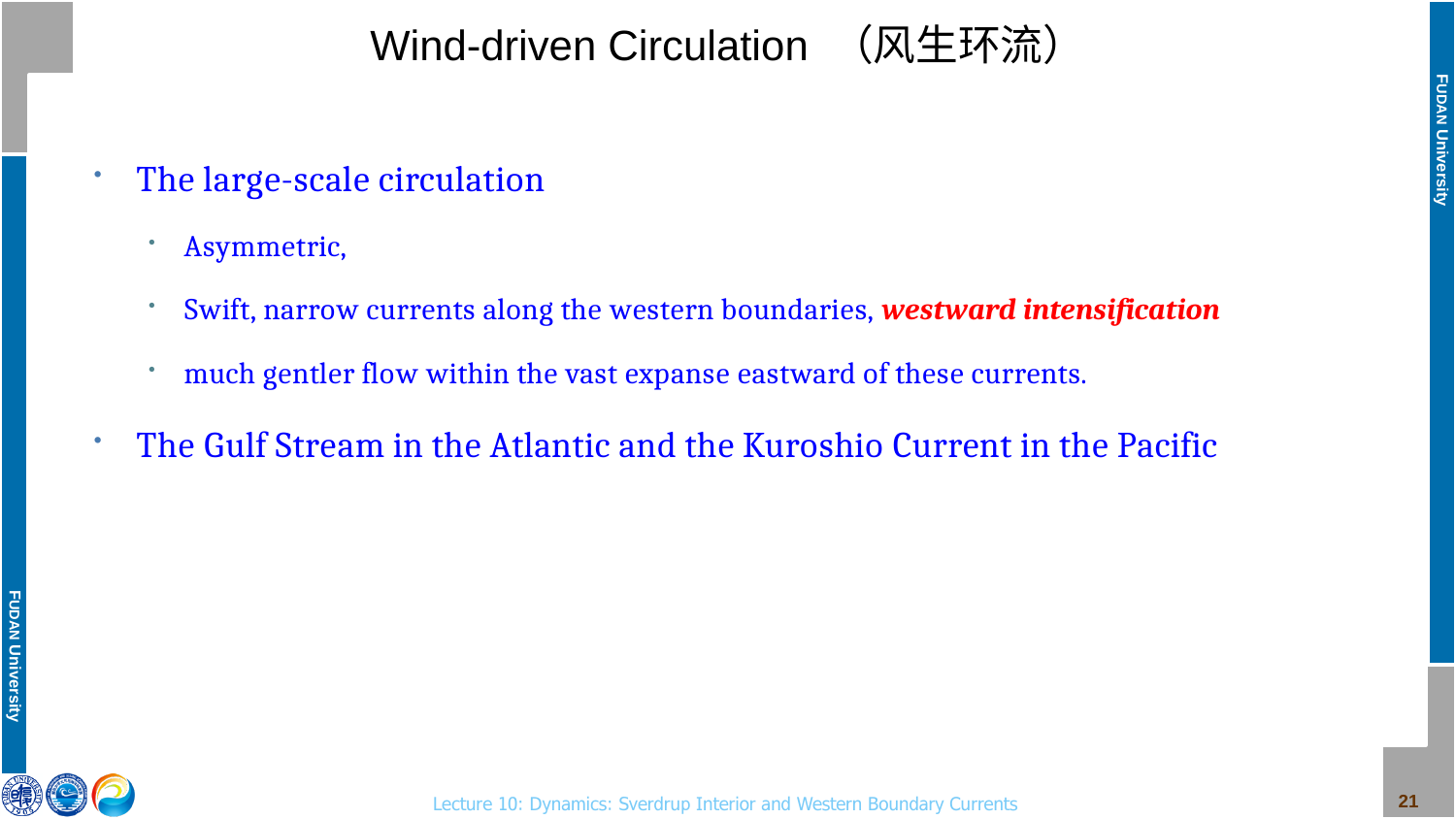

# Wind-driven Circulation （风生环流）
The large-scale circulation
Asymmetric,
Swift, narrow currents along the western boundaries, westward intensification
much gentler flow within the vast expanse eastward of these currents.
The Gulf Stream in the Atlantic and the Kuroshio Current in the Pacific